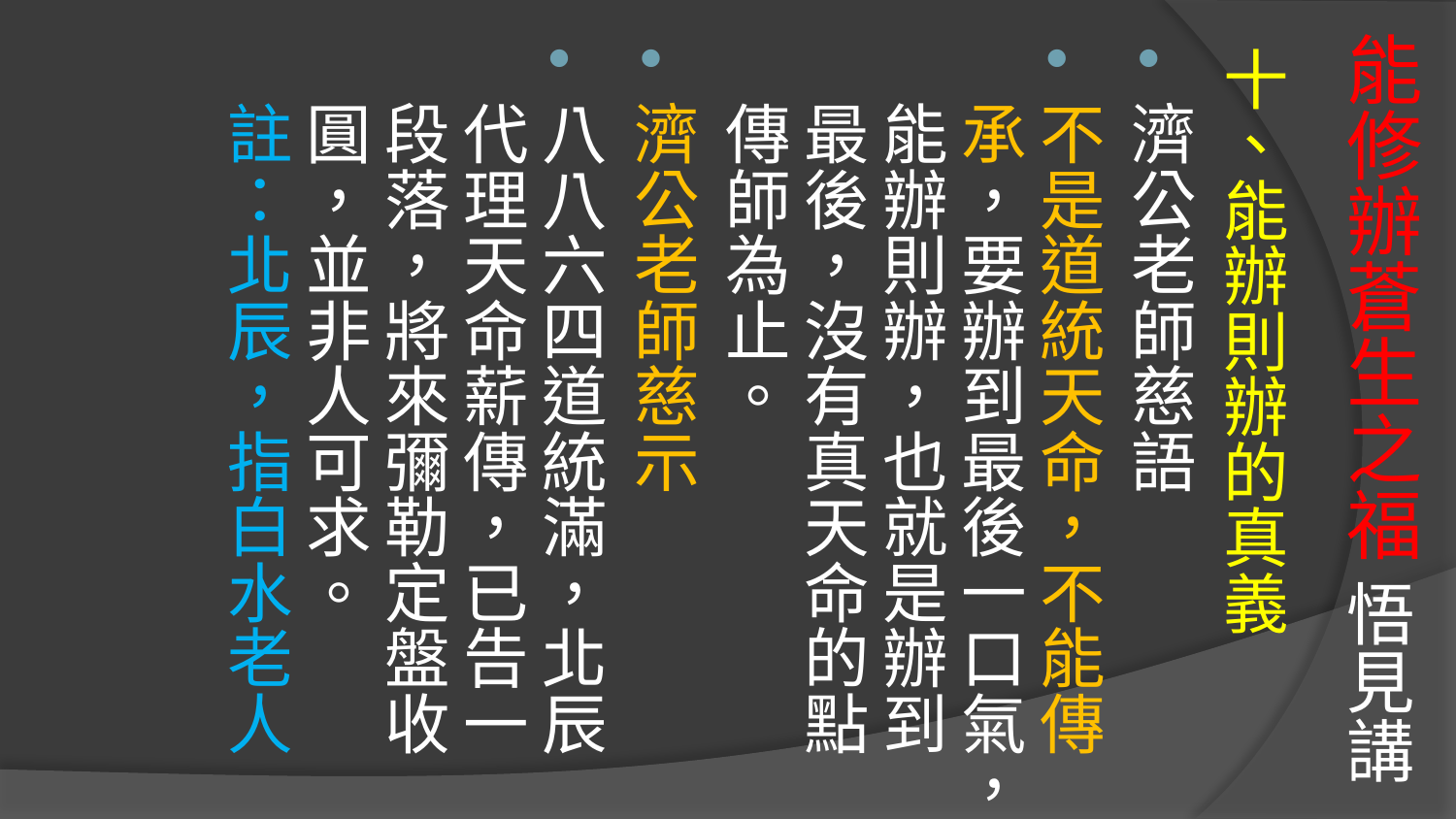

# 能修辦蒼生之福 悟見講
十、能辦則辦的真義
濟公老師慈語
不是道統天命，不能傳承，要辦到最後一口氣，能辦則辦，也就是辦到最後，沒有真天命的點傳師為止。
濟公老師慈示
八八六四道統滿，北辰代理天命薪傳，已告一段落，將來彌勒定盤收圓，並非人可求。
註：北辰，指白水老人